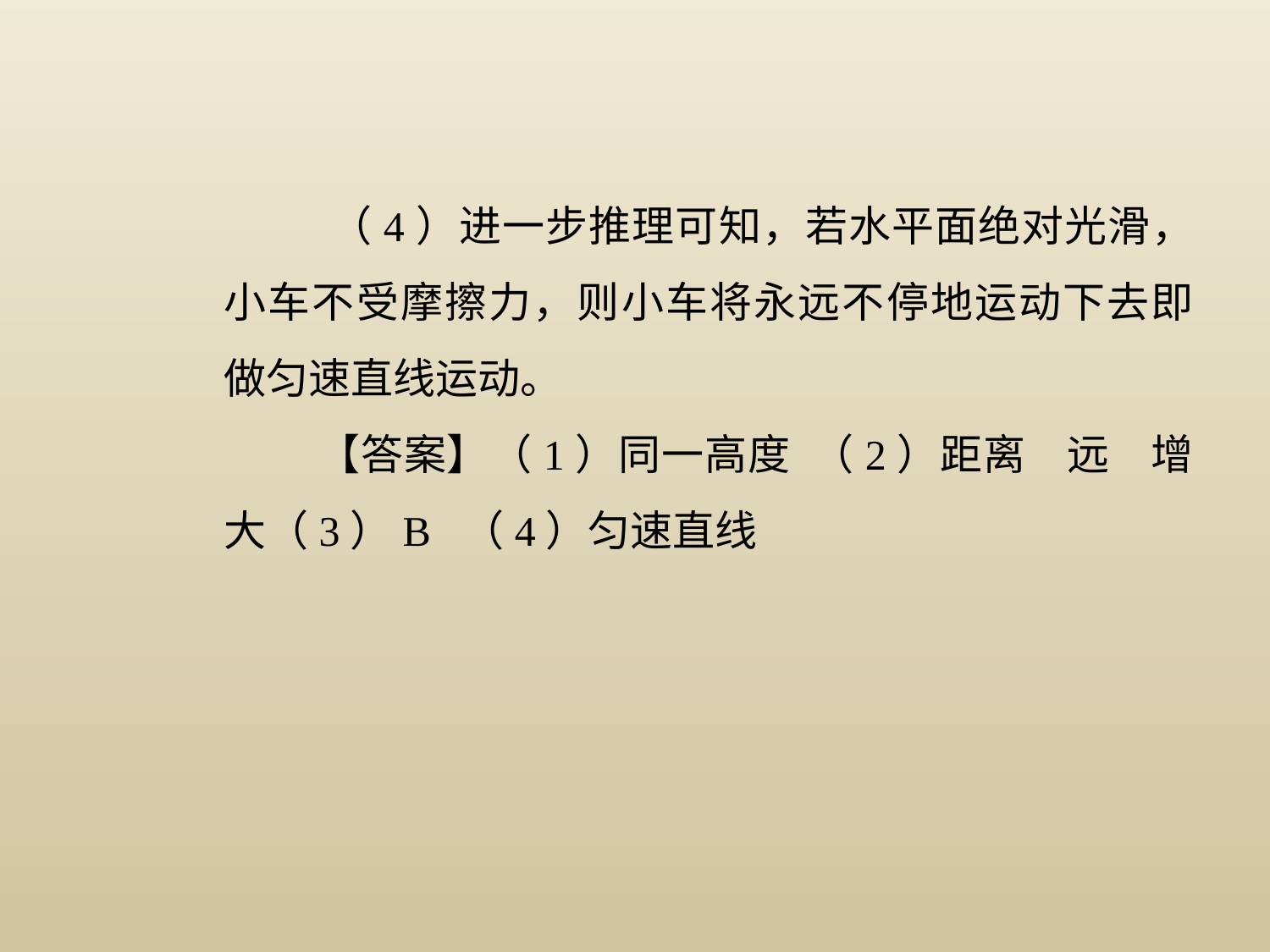

（4）进一步推理可知，若水平面绝对光滑，小车不受摩擦力，则小车将永远不停地运动下去即做匀速直线运动。
        【答案】（1）同一高度  （2）距离    远    增大（3）B  （4）匀速直线